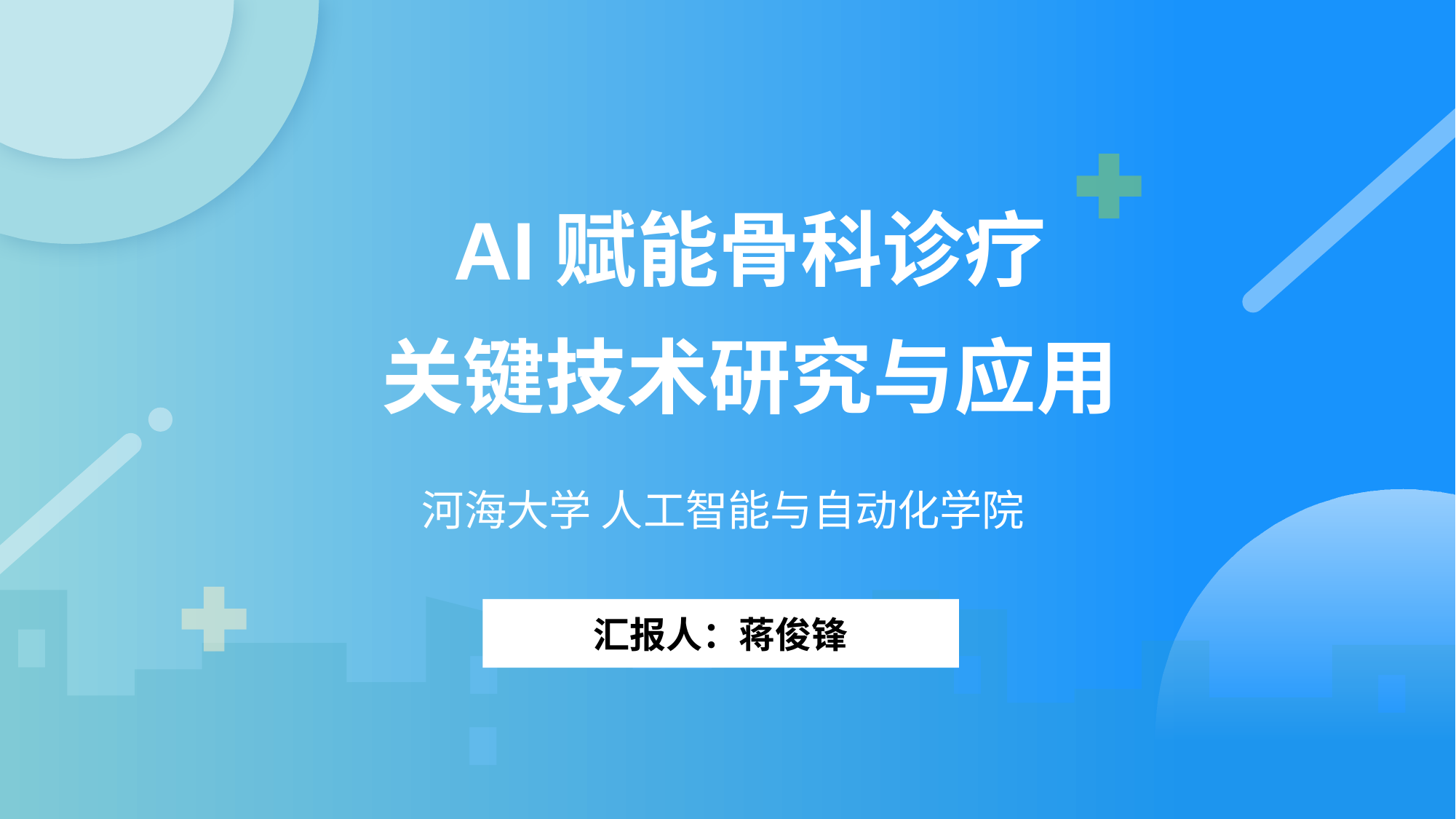

AI赋能骨科诊疗
关键技术研究与应用
河海大学 人工智能与自动化学院
汇报人：蒋俊锋